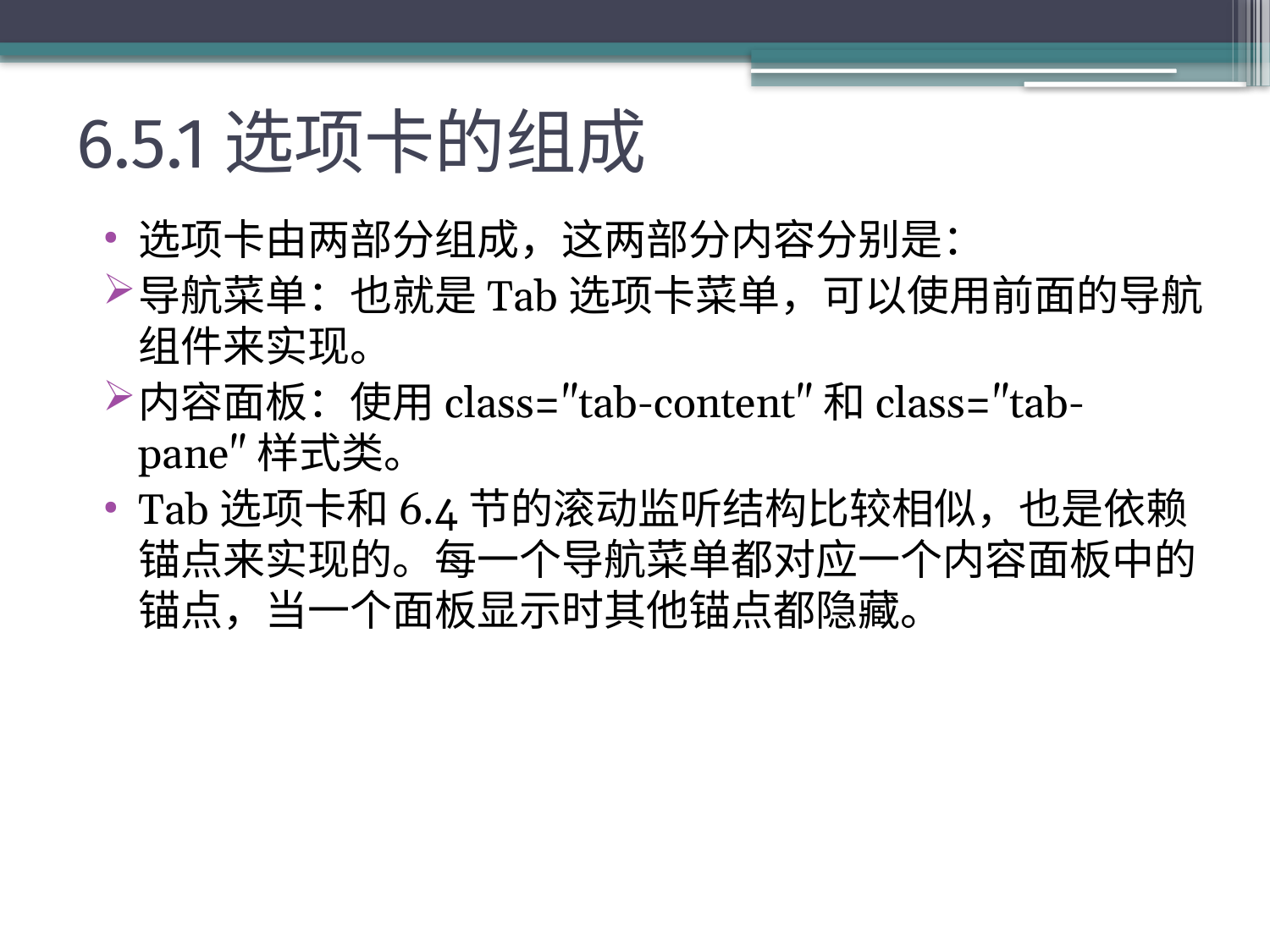

# 6.5.1选项卡的组成
选项卡由两部分组成，这两部分内容分别是：
导航菜单：也就是Tab选项卡菜单，可以使用前面的导航组件来实现。
内容面板：使用class="tab-content"和class="tab-pane"样式类。
Tab选项卡和6.4节的滚动监听结构比较相似，也是依赖锚点来实现的。每一个导航菜单都对应一个内容面板中的锚点，当一个面板显示时其他锚点都隐藏。